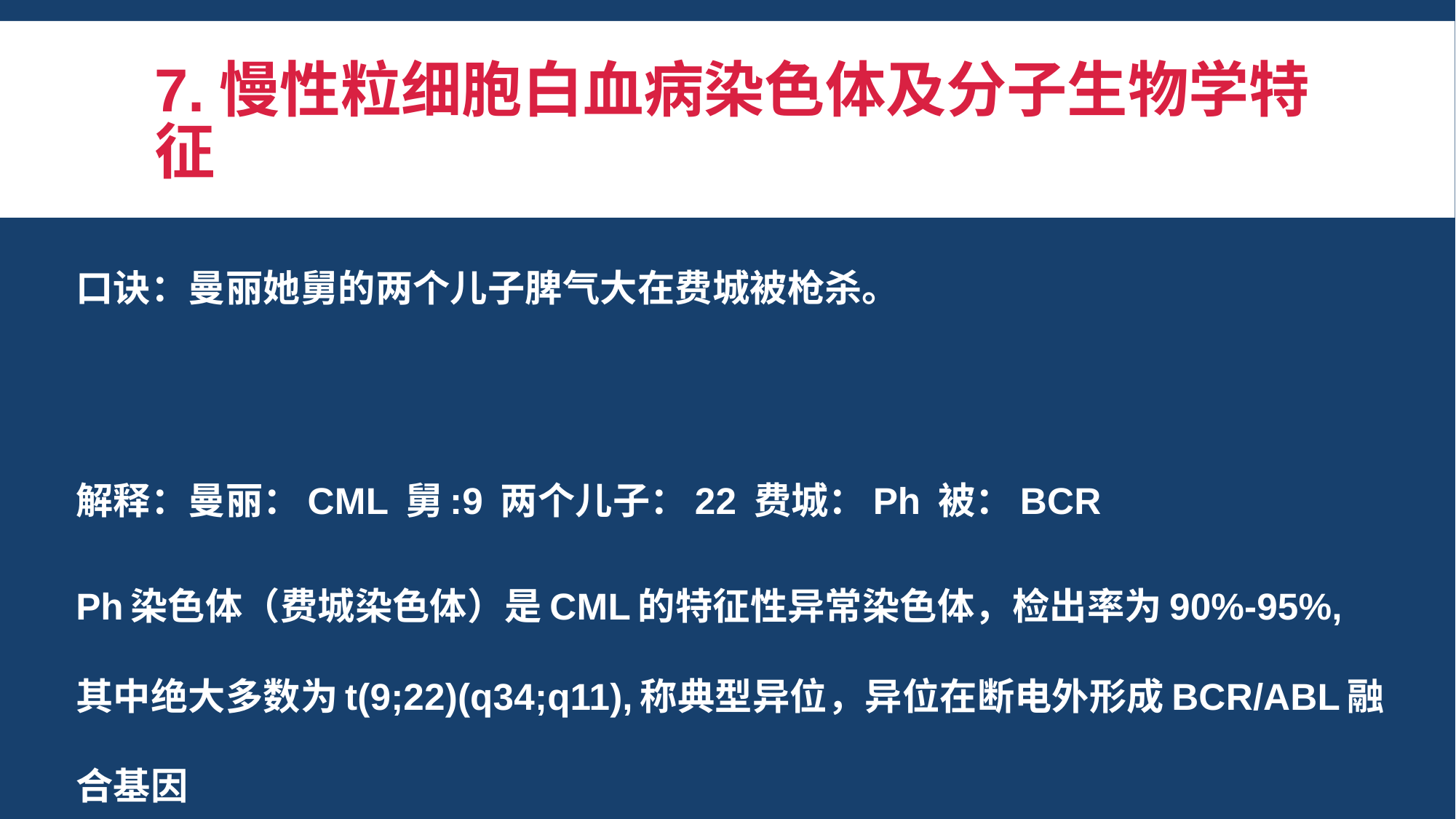

# 7.慢性粒细胞白血病染色体及分子生物学特征
口诀：曼丽她舅的两个儿子脾气大在费城被枪杀。

解释：曼丽：CML 舅:9 两个儿子：22 费城：Ph 被：BCR
Ph染色体（费城染色体）是CML的特征性异常染色体，检出率为90%-95%, 其中绝大多数为t(9;22)(q34;q11),称典型异位，异位在断电外形成BCR/ABL融合基因